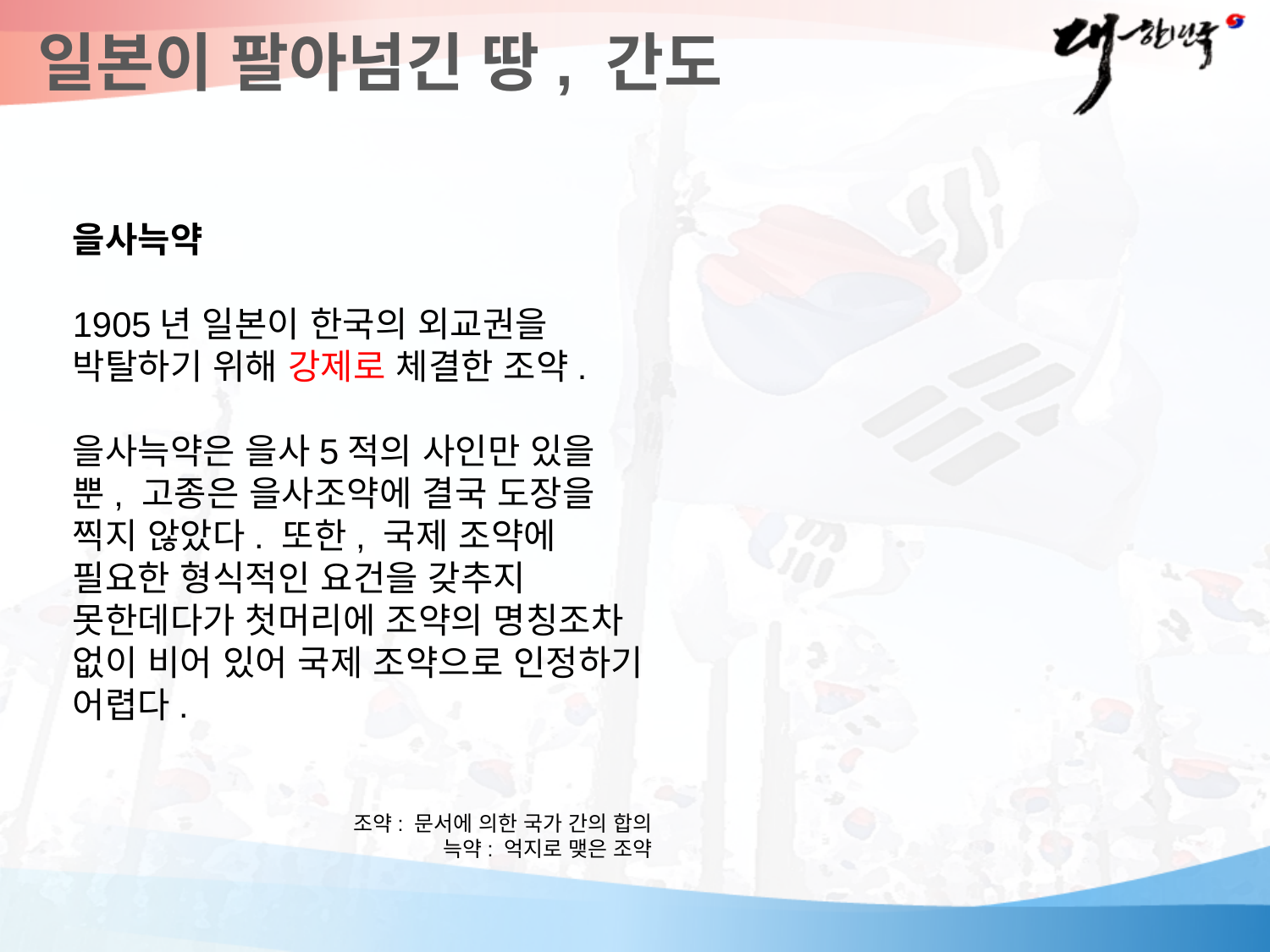

일본이 팔아넘긴 땅, 간도
을사늑약

1905년 일본이 한국의 외교권을 박탈하기 위해 강제로 체결한 조약.

을사늑약은 을사5적의 사인만 있을 뿐, 고종은 을사조약에 결국 도장을 찍지 않았다. 또한, 국제 조약에 필요한 형식적인 요건을 갖추지 못한데다가 첫머리에 조약의 명칭조차 없이 비어 있어 국제 조약으로 인정하기 어렵다.

조약: 문서에 의한 국가 간의 합의
늑약: 억지로 맺은 조약